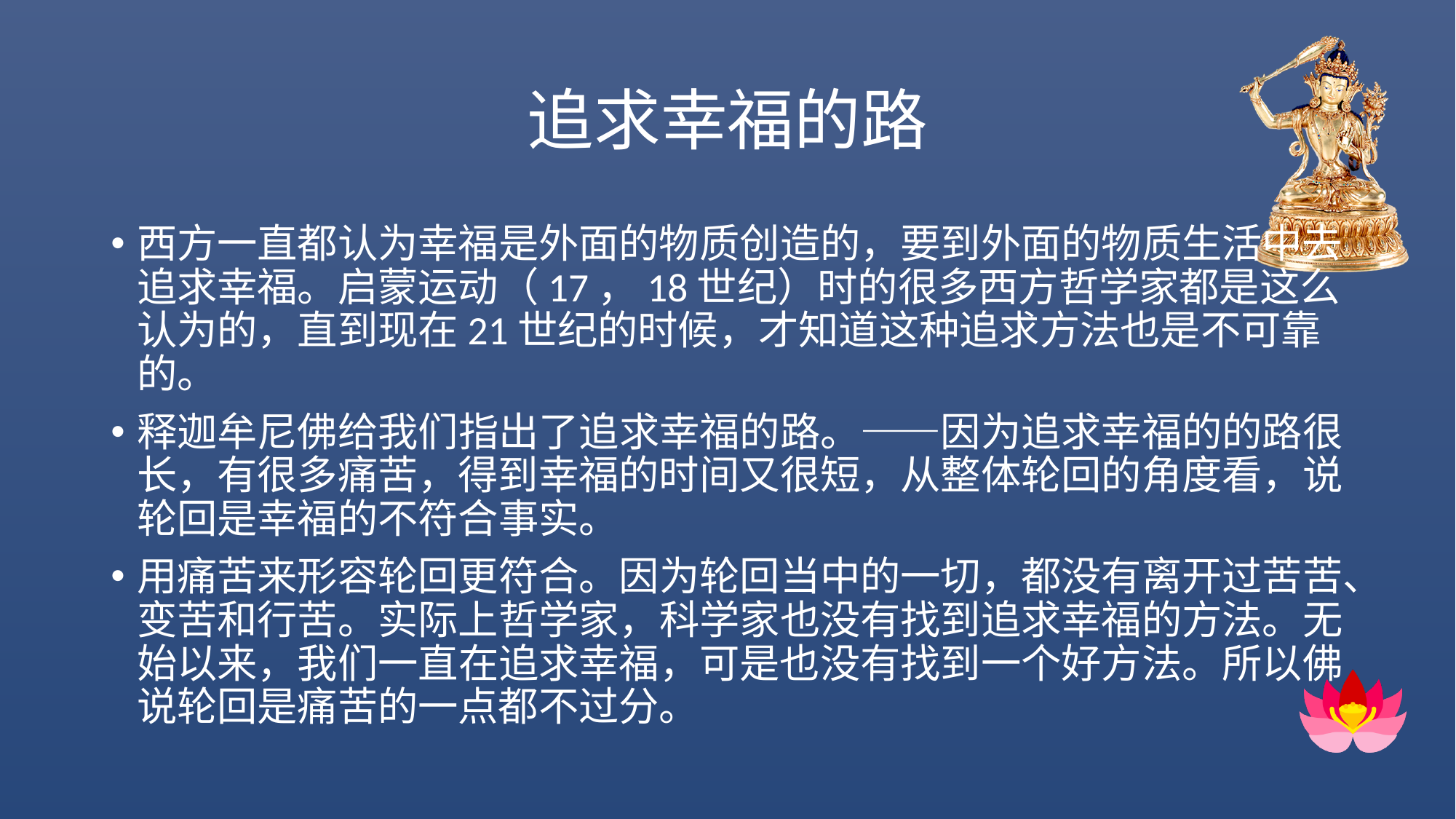

# 追求幸福的路
西方一直都认为幸福是外面的物质创造的，要到外面的物质生活中去追求幸福。启蒙运动（17，18世纪）时的很多西方哲学家都是这么认为的，直到现在21世纪的时候，才知道这种追求方法也是不可靠的。
释迦牟尼佛给我们指出了追求幸福的路。——因为追求幸福的的路很长，有很多痛苦，得到幸福的时间又很短，从整体轮回的角度看，说轮回是幸福的不符合事实。
用痛苦来形容轮回更符合。因为轮回当中的一切，都没有离开过苦苦、变苦和行苦。实际上哲学家，科学家也没有找到追求幸福的方法。无始以来，我们一直在追求幸福，可是也没有找到一个好方法。所以佛说轮回是痛苦的一点都不过分。